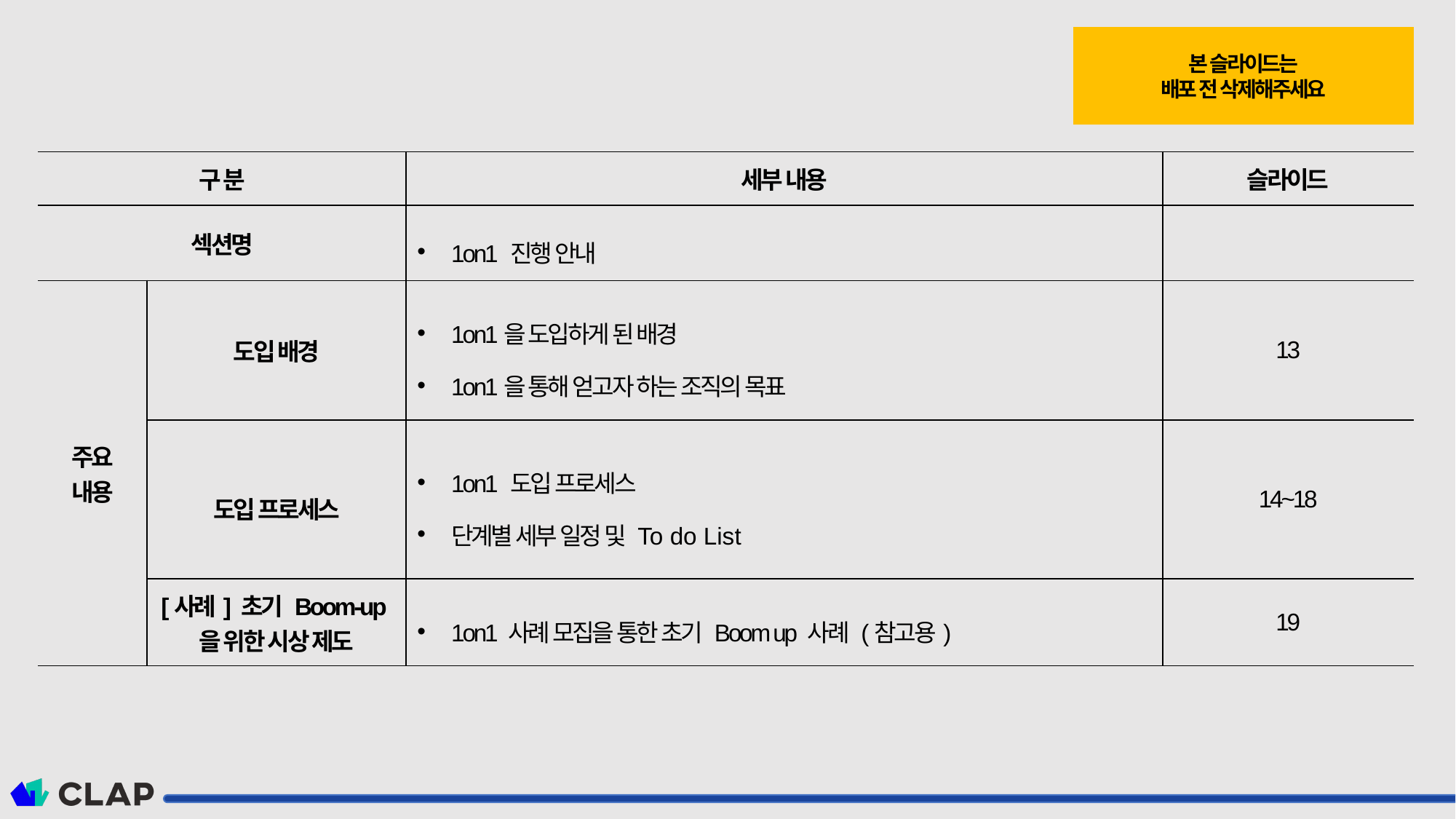

본 슬라이드는
배포 전 삭제해주세요
| 구 분 |  | 세부 내용 | 슬라이드 |
| --- | --- | --- | --- |
| 섹션명 |  | 1on1 진행 안내 |  |
| 주요 내용 | 도입 배경 | 1on1을 도입하게 된 배경 1on1을 통해 얻고자 하는 조직의 목표 | 13 |
|  | 도입 프로세스 | 1on1 도입 프로세스 단계별 세부 일정 및 To do List | 14~18 |
|  | [사례] 초기 Boom-up을 위한 시상 제도 | 1on1 사례 모집을 통한 초기 Boom up 사례 (참고용) | 19 |